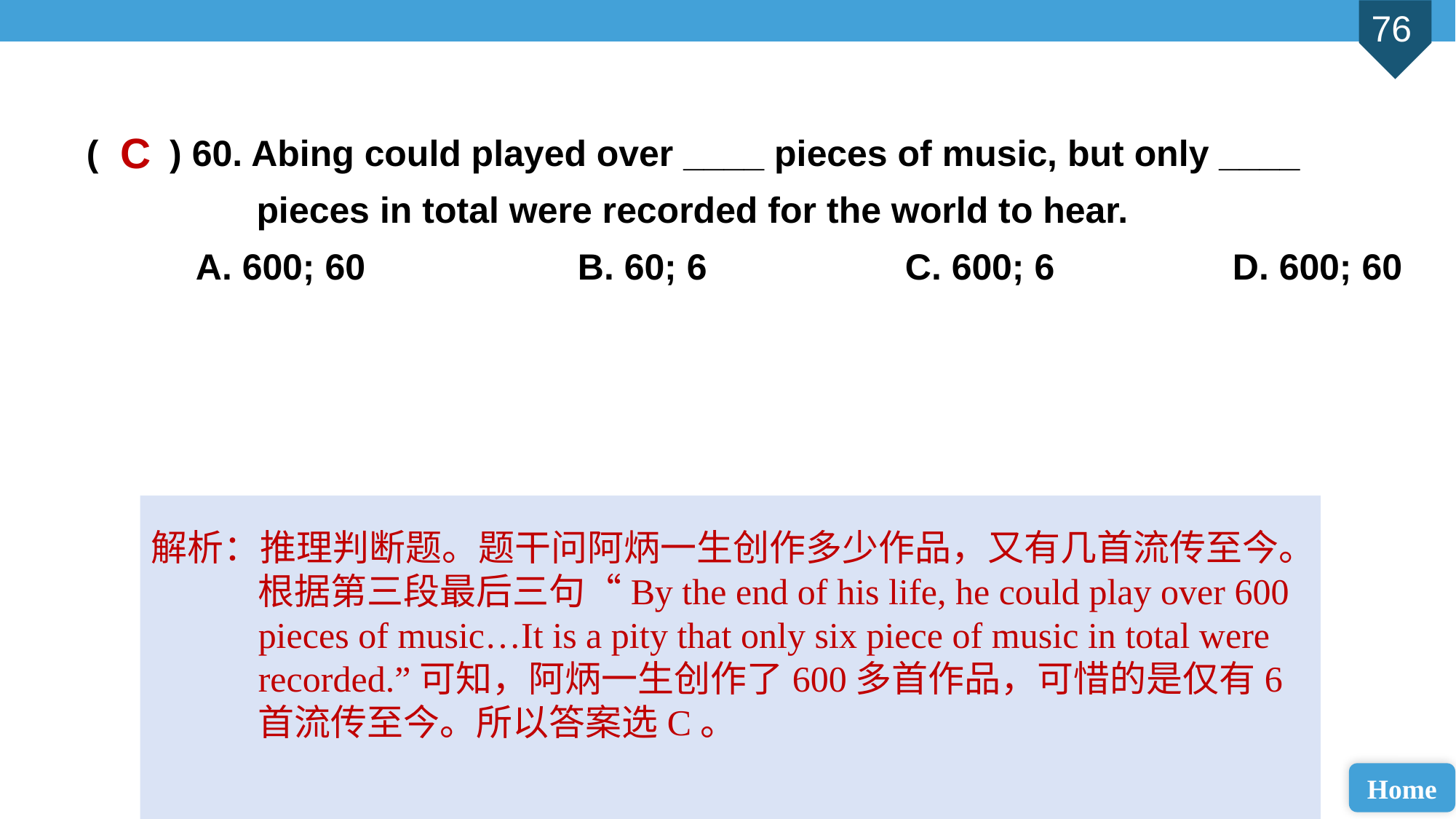

(       ) 60. Abing could played over ____ pieces of music, but only ____ 		      pieces in total were recorded for the world to hear.
A. 600; 60 		B. 60; 6 		C. 600; 6 		D. 600; 60
C

解析：推理判断题。题干问阿炳一生创作多少作品，又有几首流传至今。根据第三段最后三句“By the end of his life, he could play over 600 pieces of music…It is a pity that only six piece of music in total were recorded.”可知，阿炳一生创作了600多首作品，可惜的是仅有6首流传至今。所以答案选C。